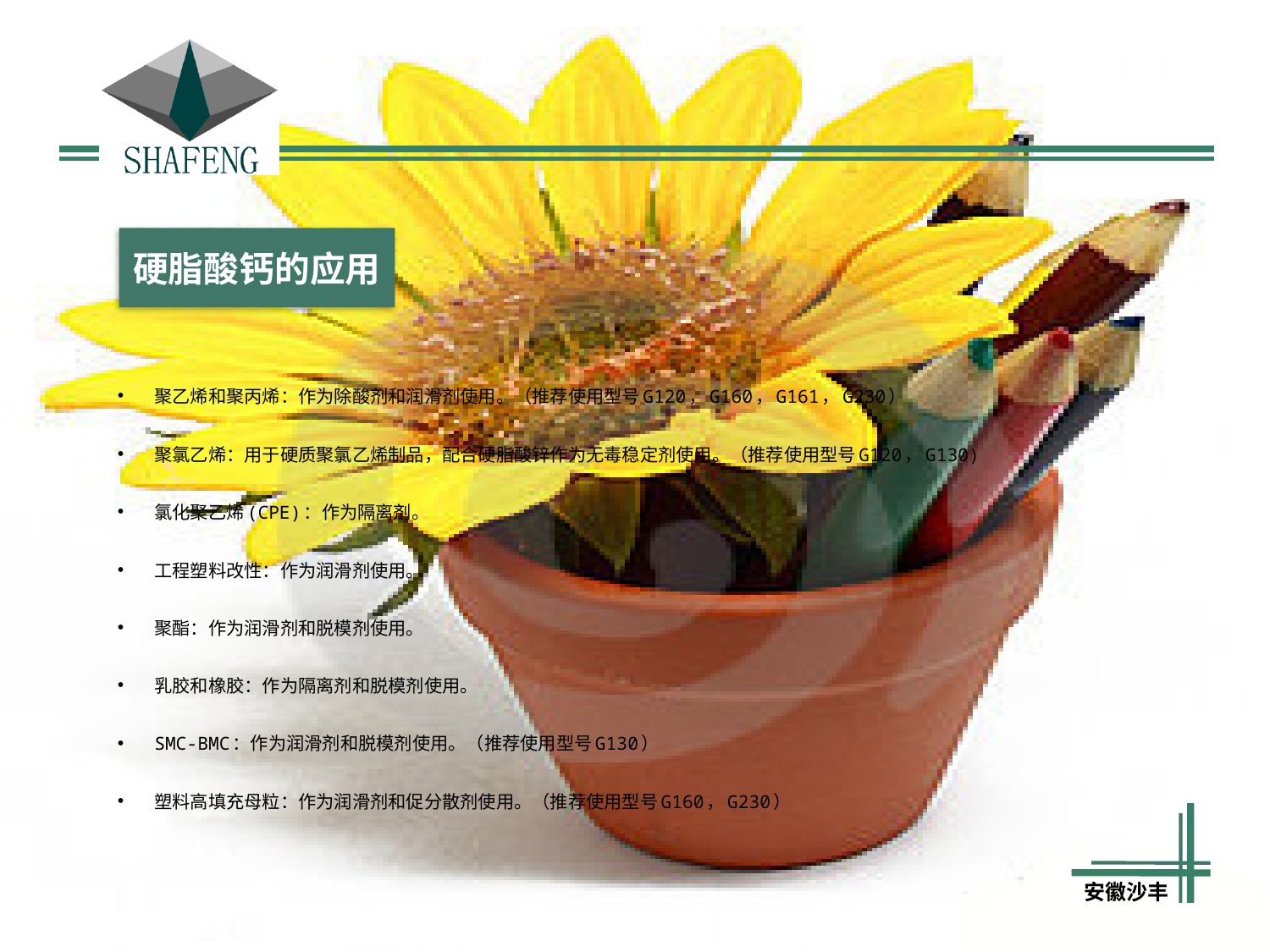

硬脂酸钙的应用
聚乙烯和聚丙烯：作为除酸剂和润滑剂使用。（推荐使用型号G120，G160，G161，G230）

聚氯乙烯：用于硬质聚氯乙烯制品，配合硬脂酸锌作为无毒稳定剂使用。（推荐使用型号G120，G130)

氯化聚乙烯(CPE)：作为隔离剂。

工程塑料改性：作为润滑剂使用。

聚酯：作为润滑剂和脱模剂使用。

乳胶和橡胶：作为隔离剂和脱模剂使用。

SMC-BMC：作为润滑剂和脱模剂使用。（推荐使用型号G130）

塑料高填充母粒：作为润滑剂和促分散剂使用。（推荐使用型号G160，G230）

|  |
| --- |